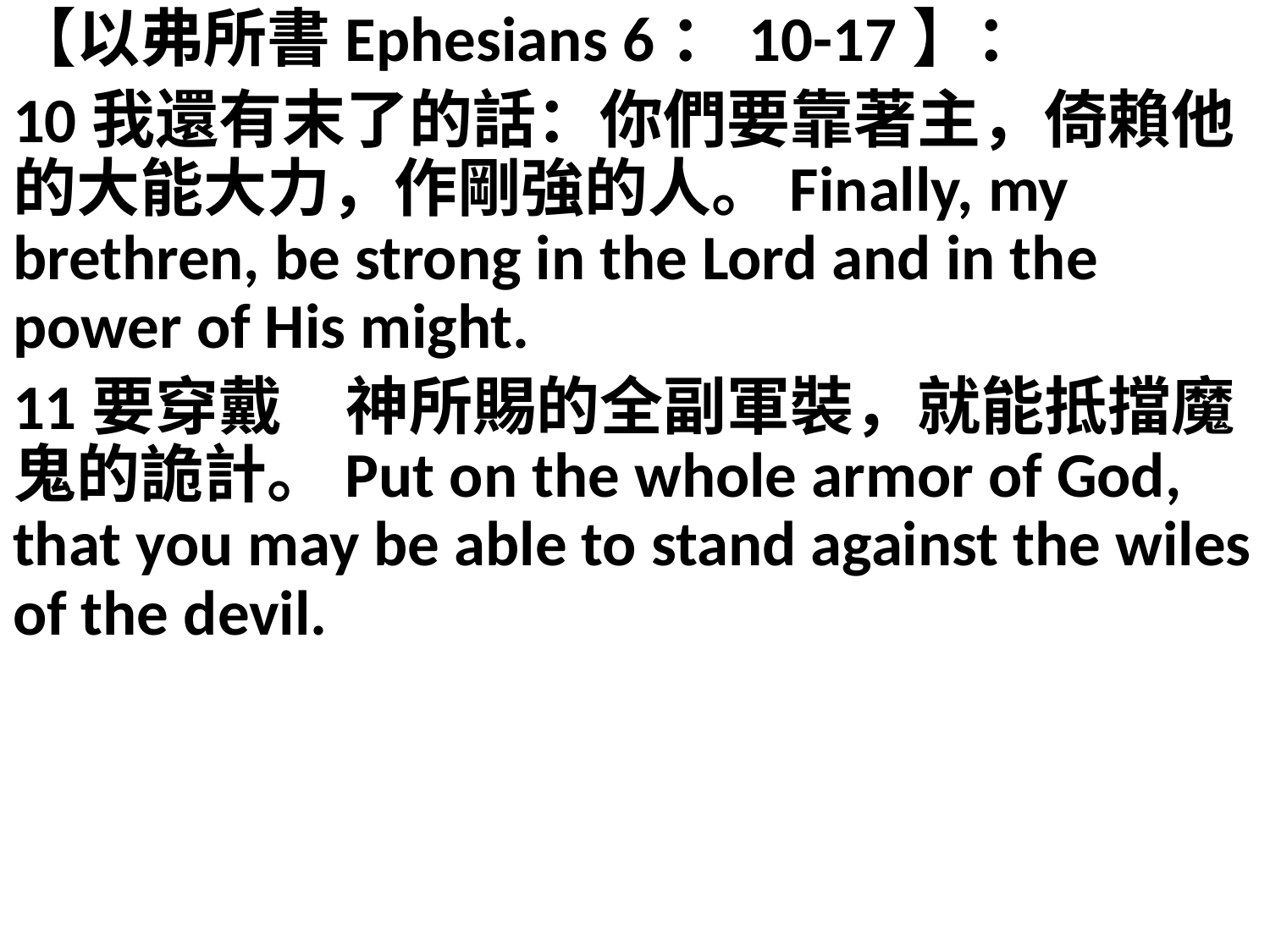

【以弗所書Ephesians 6：10-17】：
10我還有末了的話：你們要靠著主，倚賴他的大能大力，作剛強的人。Finally, my brethren, be strong in the Lord and in the power of His might.
11要穿戴　神所賜的全副軍裝，就能抵擋魔鬼的詭計。Put on the whole armor of God, that you may be able to stand against the wiles of the devil.